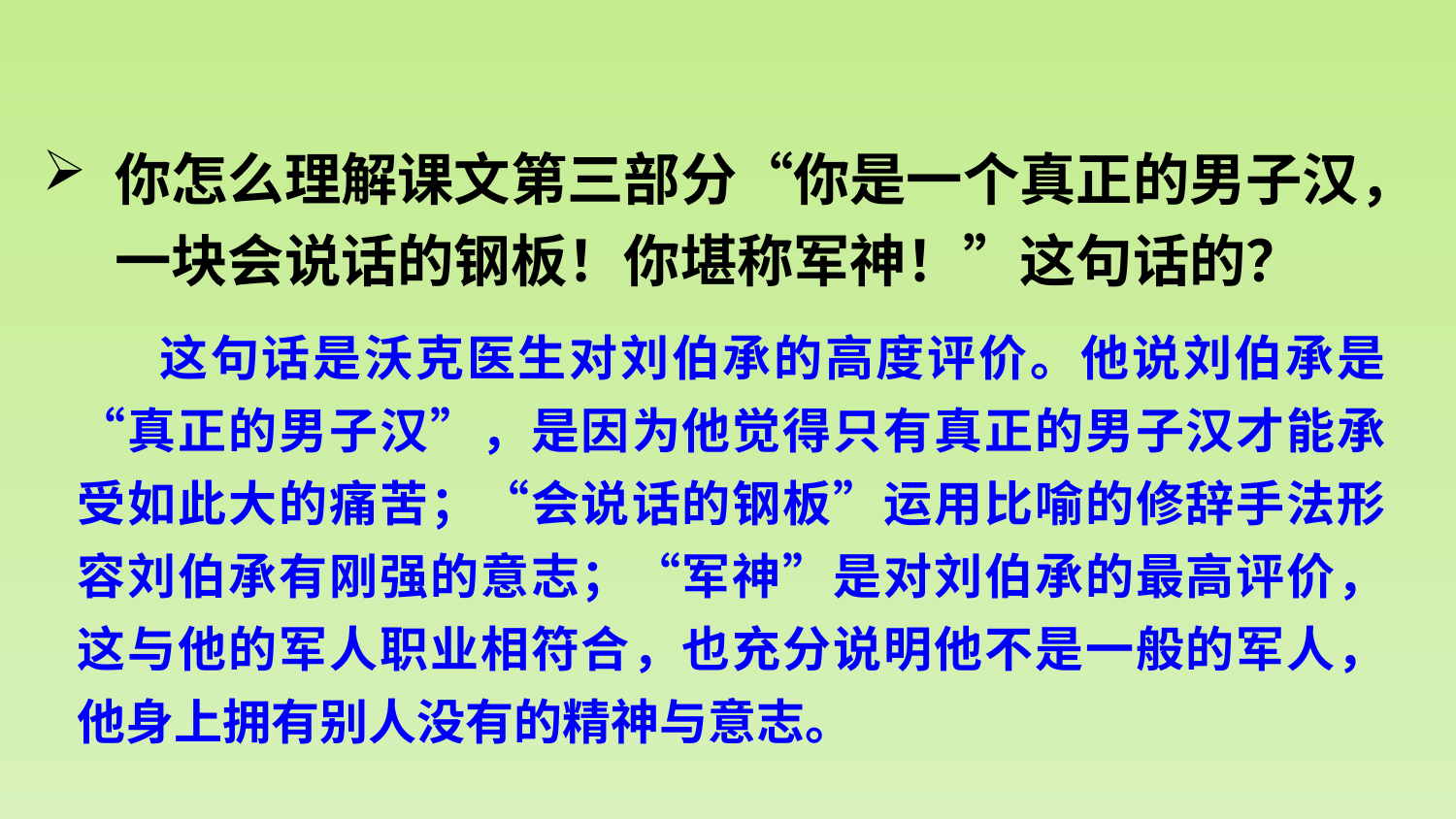

你怎么理解课文第三部分“你是一个真正的男子汉，一块会说话的钢板！你堪称军神！”这句话的？
     这句话是沃克医生对刘伯承的高度评价。他说刘伯承是“真正的男子汉”，是因为他觉得只有真正的男子汉才能承受如此大的痛苦；“会说话的钢板”运用比喻的修辞手法形容刘伯承有刚强的意志；“军神”是对刘伯承的最高评价，这与他的军人职业相符合，也充分说明他不是一般的军人，他身上拥有别人没有的精神与意志。